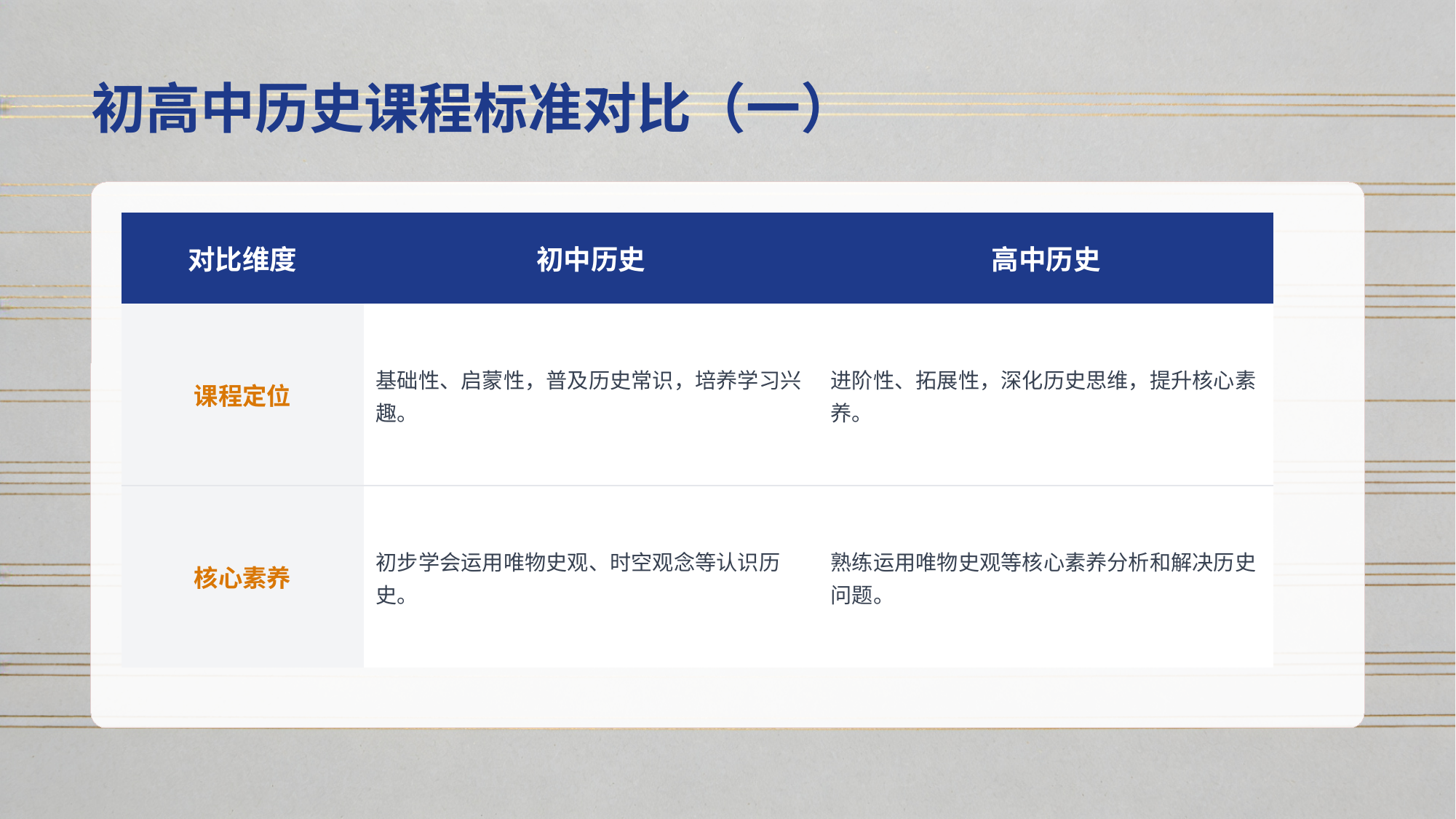

初高中历史课程标准对比（一）

| 对比维度 | 初中历史 | 高中历史 |
| --- | --- | --- |
| 课程定位 | 基础性、启蒙性，普及历史常识，培养学习兴趣。 | 进阶性、拓展性，深化历史思维，提升核心素养。 |
| 核心素养 | 初步学会运用唯物史观、时空观念等认识历史。 | 熟练运用唯物史观等核心素养分析和解决历史问题。 |